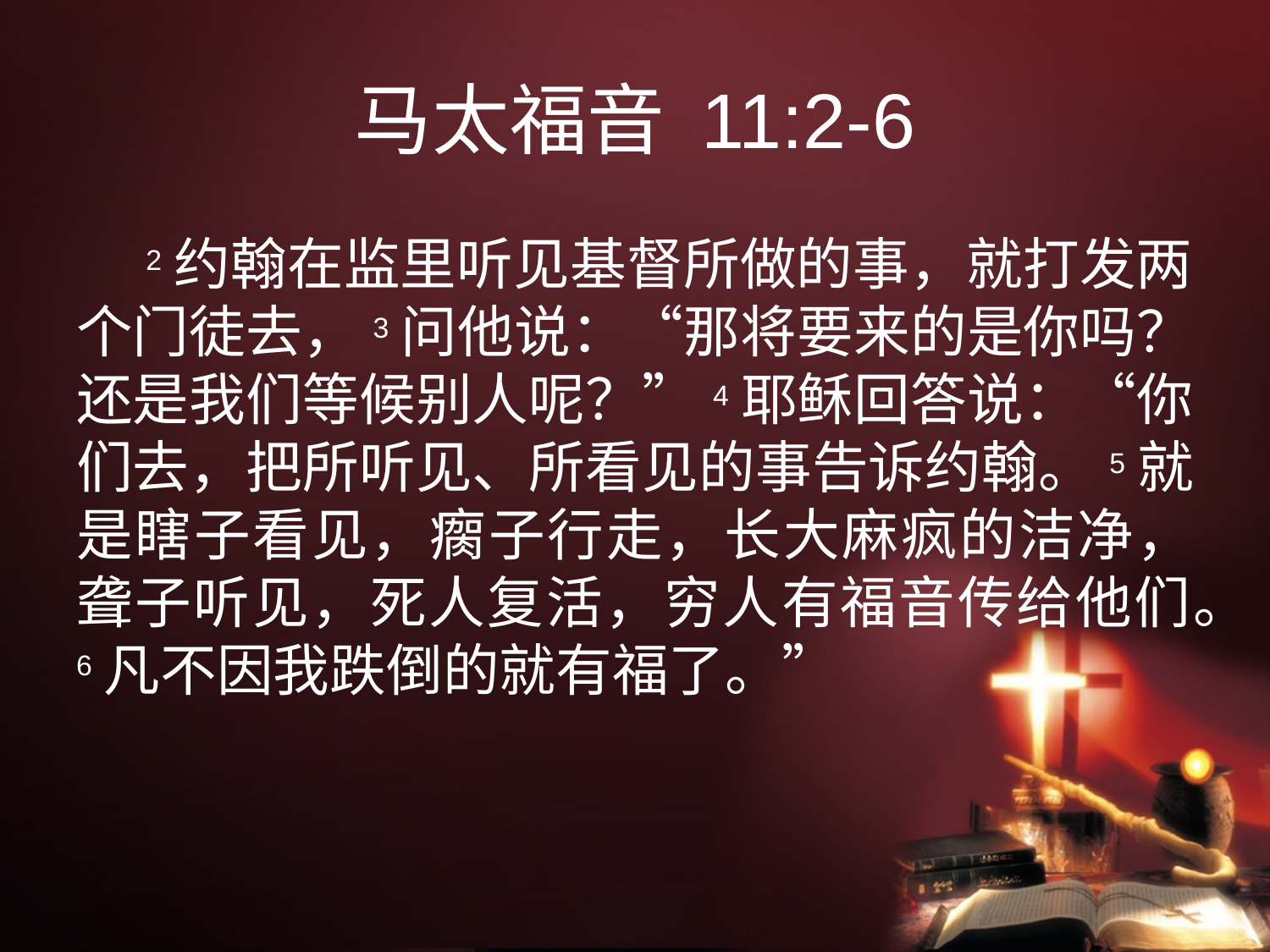

# 马太福音 11:2-6
          2约翰在监里听见基督所做的事，就打发两个门徒去，3问他说：“那将要来的是你吗？还是我们等候别人呢？”4耶稣回答说：“你们去，把所听见、所看见的事告诉约翰。5就是瞎子看见，瘸子行走，长大麻疯的洁净，聋子听见，死人复活，穷人有福音传给他们。6凡不因我跌倒的就有福了。”